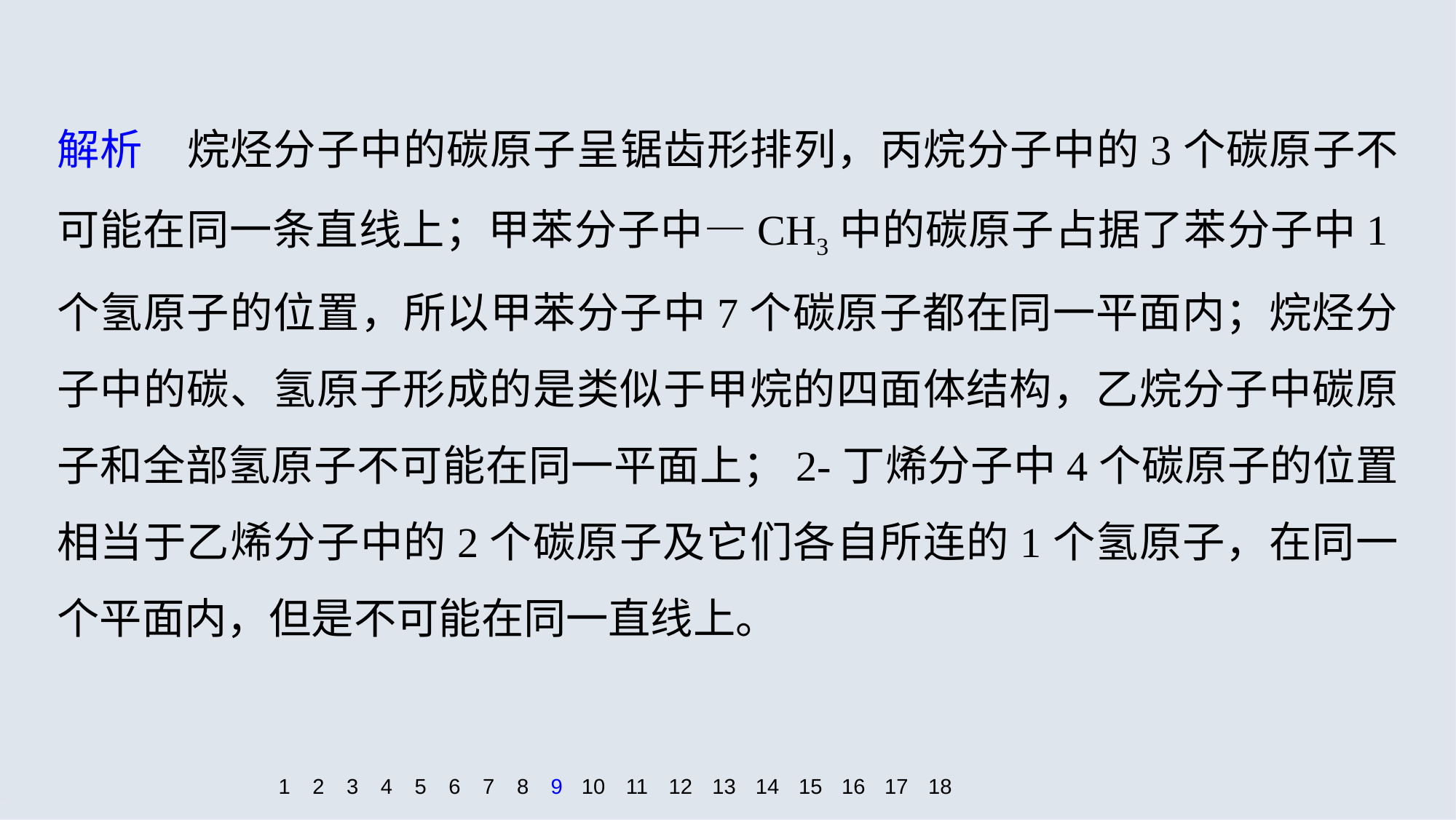

解析　烷烃分子中的碳原子呈锯齿形排列，丙烷分子中的3个碳原子不可能在同一条直线上；甲苯分子中—CH3中的碳原子占据了苯分子中1个氢原子的位置，所以甲苯分子中7个碳原子都在同一平面内；烷烃分子中的碳、氢原子形成的是类似于甲烷的四面体结构，乙烷分子中碳原子和全部氢原子不可能在同一平面上；2-丁烯分子中4个碳原子的位置相当于乙烯分子中的2个碳原子及它们各自所连的1个氢原子，在同一个平面内，但是不可能在同一直线上。
1
2
3
4
5
6
7
8
9
10
11
12
13
14
15
16
17
18